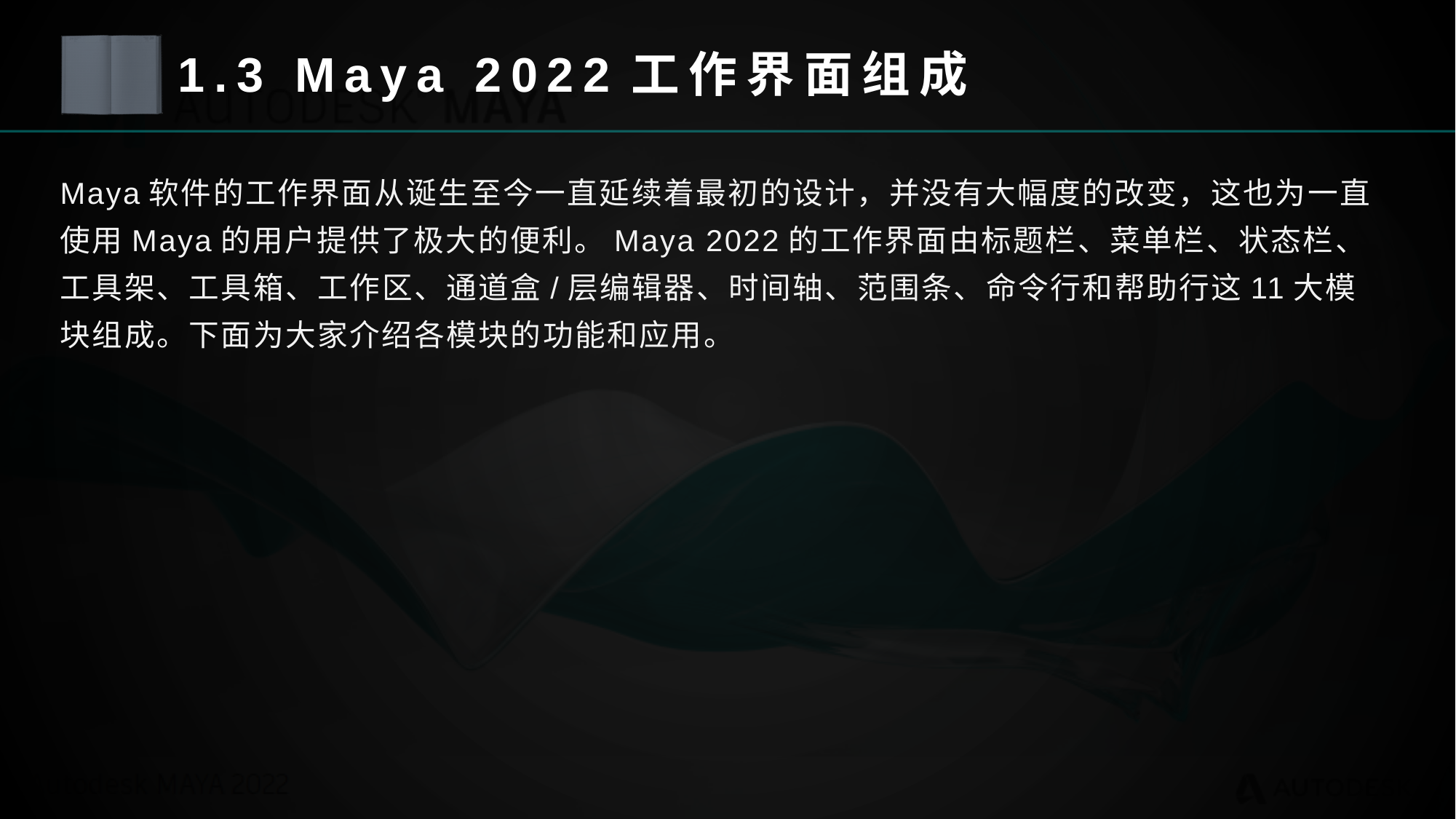

1.3 Maya 2022工作界面组成
Maya软件的工作界面从诞生至今一直延续着最初的设计，并没有大幅度的改变，这也为一直使用Maya的用户提供了极大的便利。Maya 2022的工作界面由标题栏、菜单栏、状态栏、工具架、工具箱、工作区、通道盒/层编辑器、时间轴、范围条、命令行和帮助行这11大模块组成。下面为大家介绍各模块的功能和应用。